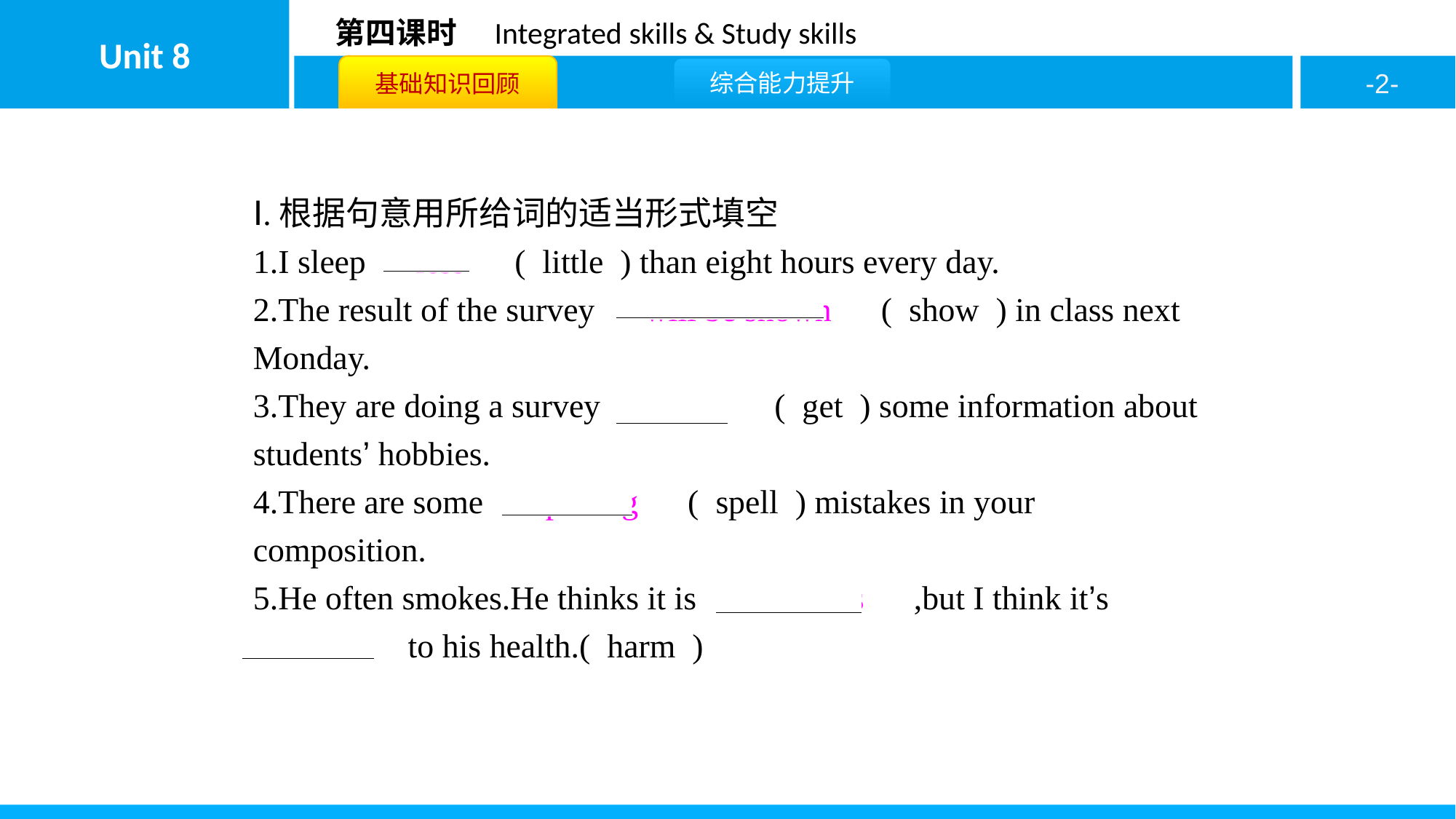

Ⅰ.根据句意用所给词的适当形式填空
1.I sleep　less　(  little  ) than eight hours every day.
2.The result of the survey　will be shown　(  show  ) in class next Monday.
3.They are doing a survey　to get　(  get  ) some information about students’ hobbies.
4.There are some　spelling　(  spell  ) mistakes in your composition.
5.He often smokes.He thinks it is　harmless　,but I think it’s　harmful　to his health.(  harm  )